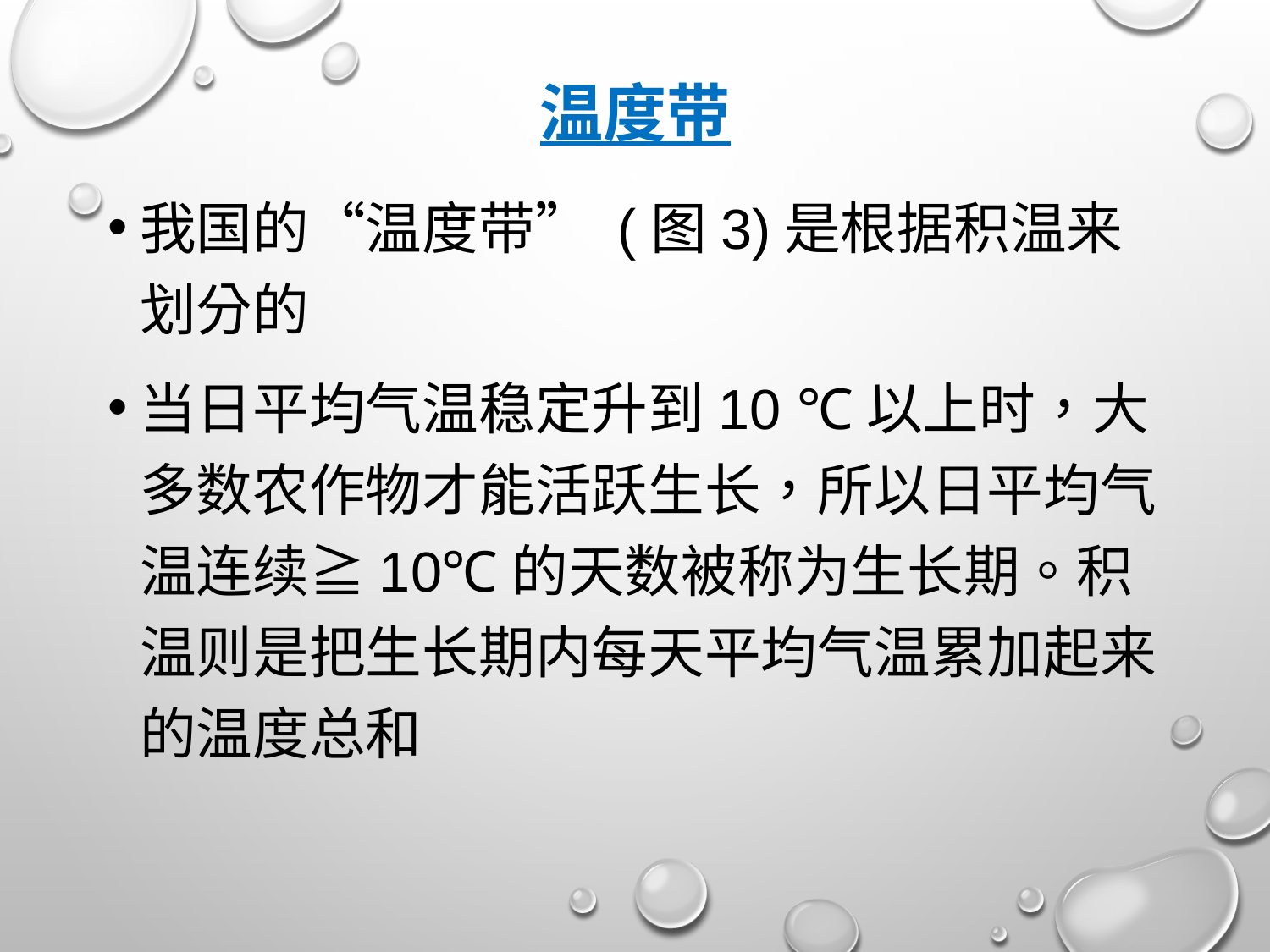

# 温度带
我国的“温度带” (图3)是根据积温来划分的
当日平均气温稳定升到10 ℃以上时，大多数农作物才能活跃生长，所以日平均气温连续≧10℃的天数被称为生长期。积温则是把生长期内每天平均气温累加起来的温度总和